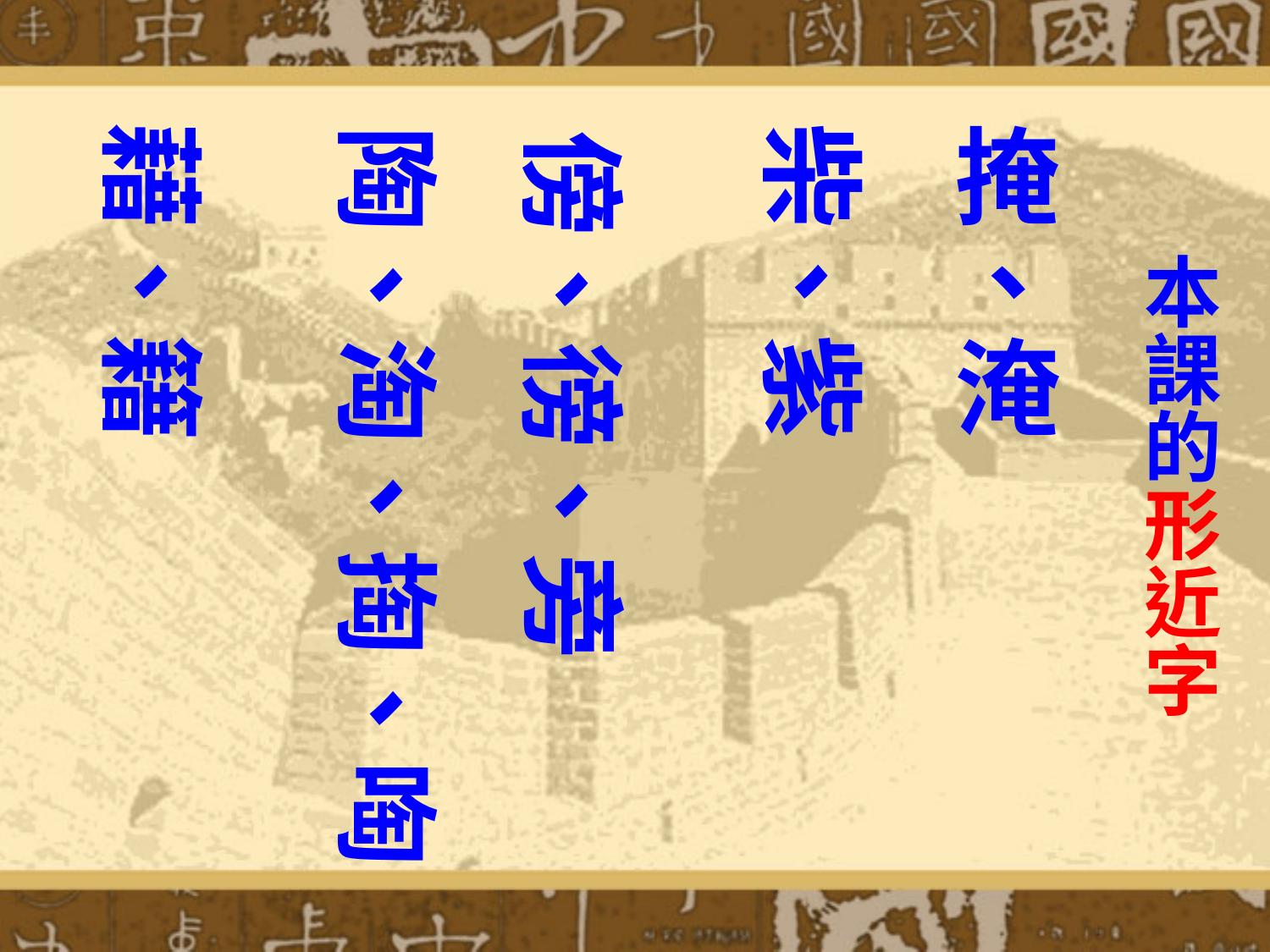

柴、紫
掩、淹
藉、籍
陶、淘、掏、啕
傍、徬、旁
# 本課的形近字